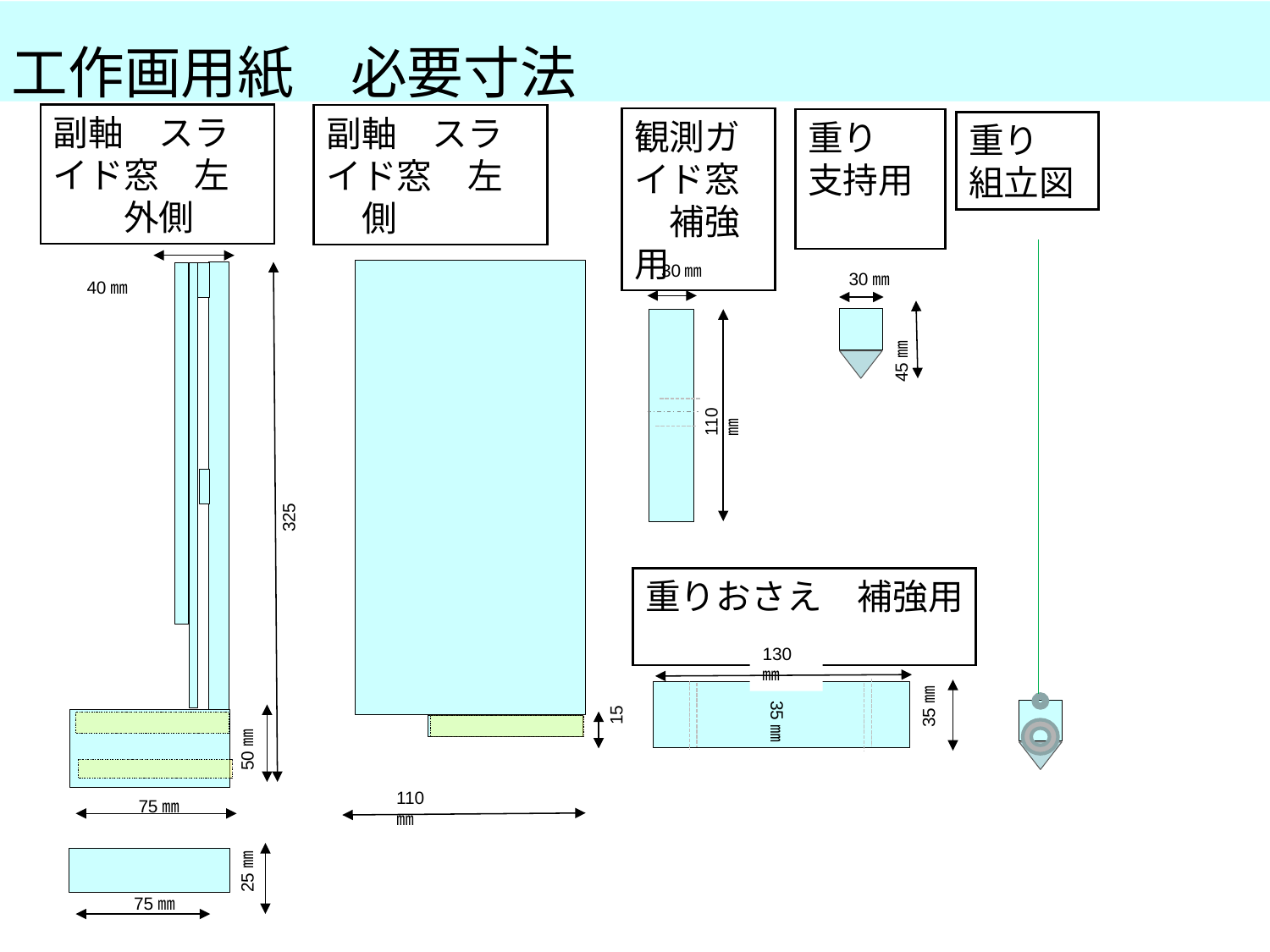

工作画用紙　必要寸法
副軸　スライド窓　左　　外側
副軸　スライド窓　左　側
観測ガイド窓　補強用
重り　支持用
重り　組立図

30㎜
30㎜
40㎜

45㎜

110㎜

325

重りおさえ　補強用

130㎜

15
35㎜

35㎜

50㎜

110㎜
75㎜

25㎜
75㎜